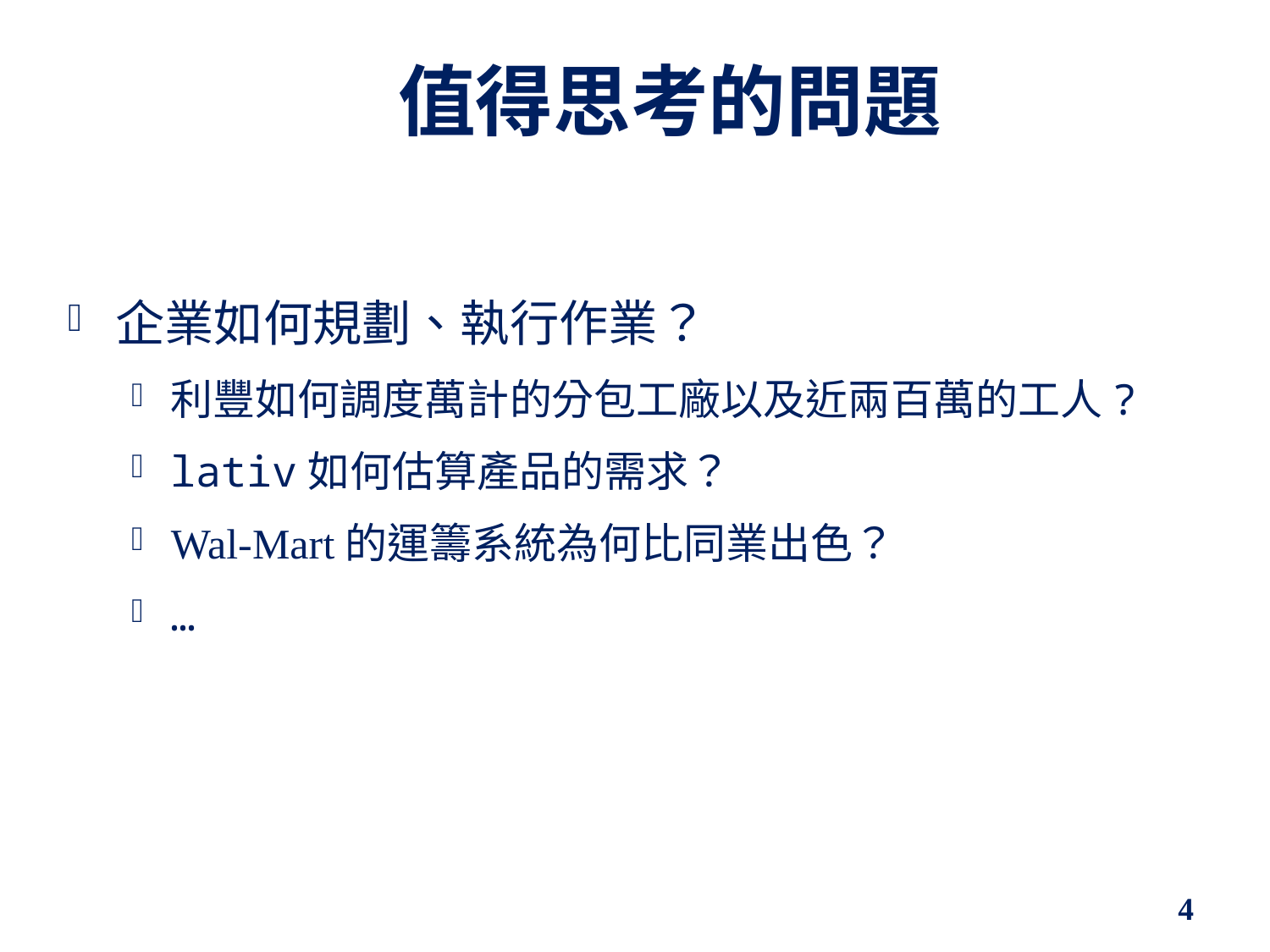

# 值得思考的問題
企業如何規劃、執行作業？
利豐如何調度萬計的分包工廠以及近兩百萬的工人?
lativ如何估算產品的需求？
Wal-Mart的運籌系統為何比同業出色？
…
4